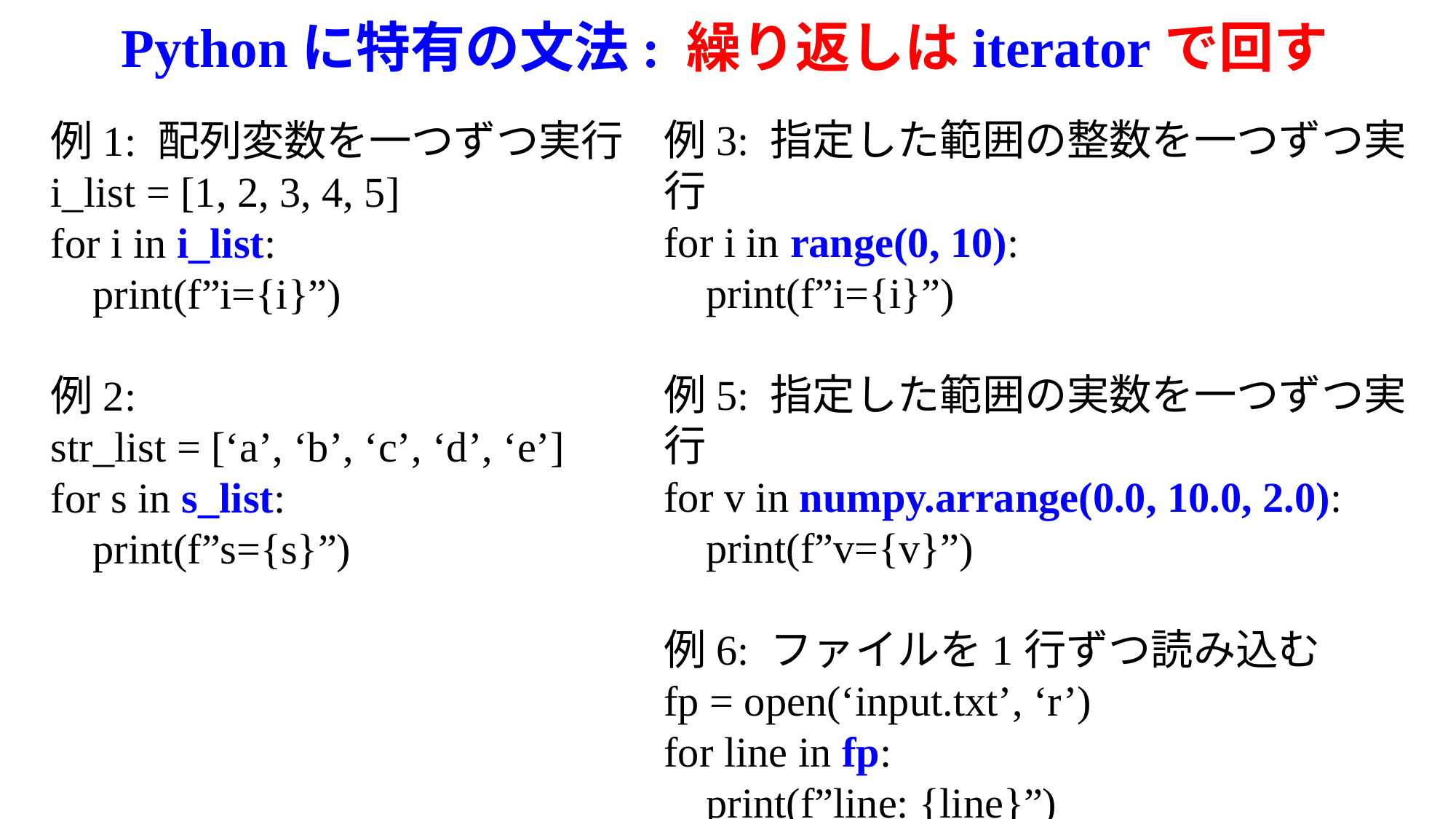

# Pythonに特有の文法: 繰り返しはiteratorで回す
例3: 指定した範囲の整数を一つずつ実行
for i in range(0, 10):
    print(f”i={i}”)

例5: 指定した範囲の実数を一つずつ実行
for v in numpy.arrange(0.0, 10.0, 2.0):
    print(f”v={v}”)

例6: ファイルを1行ずつ読み込む
fp = open(‘input.txt’, ‘r’)
for line in fp:
    print(f”line: {line}”)

例1: 配列変数を一つずつ実行
i_list = [1, 2, 3, 4, 5]
for i in i_list:
    print(f”i={i}”)

例2:
str_list = [‘a’, ‘b’, ‘c’, ‘d’, ‘e’]
for s in s_list:
    print(f”s={s}”)